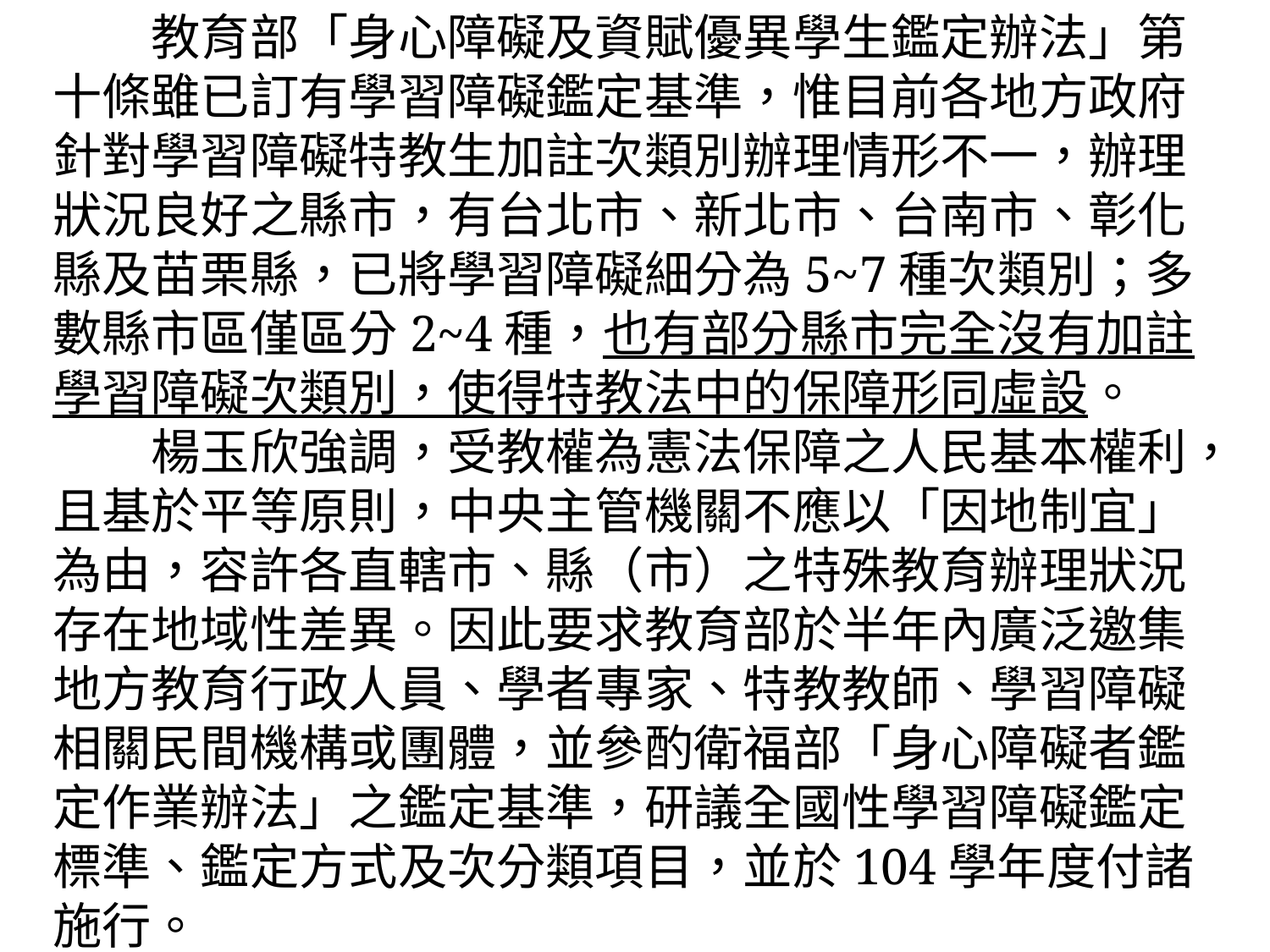

教育部「身心障礙及資賦優異學生鑑定辦法」第十條雖已訂有學習障礙鑑定基準，惟目前各地方政府針對學習障礙特教生加註次類別辦理情形不一，辦理狀況良好之縣市，有台北市、新北市、台南市、彰化縣及苗栗縣，已將學習障礙細分為5~7種次類別；多數縣市區僅區分2~4種，也有部分縣市完全沒有加註學習障礙次類別，使得特教法中的保障形同虛設。
　　楊玉欣強調，受教權為憲法保障之人民基本權利，且基於平等原則，中央主管機關不應以「因地制宜」為由，容許各直轄市、縣（市）之特殊教育辦理狀況存在地域性差異。因此要求教育部於半年內廣泛邀集地方教育行政人員、學者專家、特教教師、學習障礙相關民間機構或團體，並參酌衛福部「身心障礙者鑑定作業辦法」之鑑定基準，研議全國性學習障礙鑑定標準、鑑定方式及次分類項目，並於104學年度付諸施行。